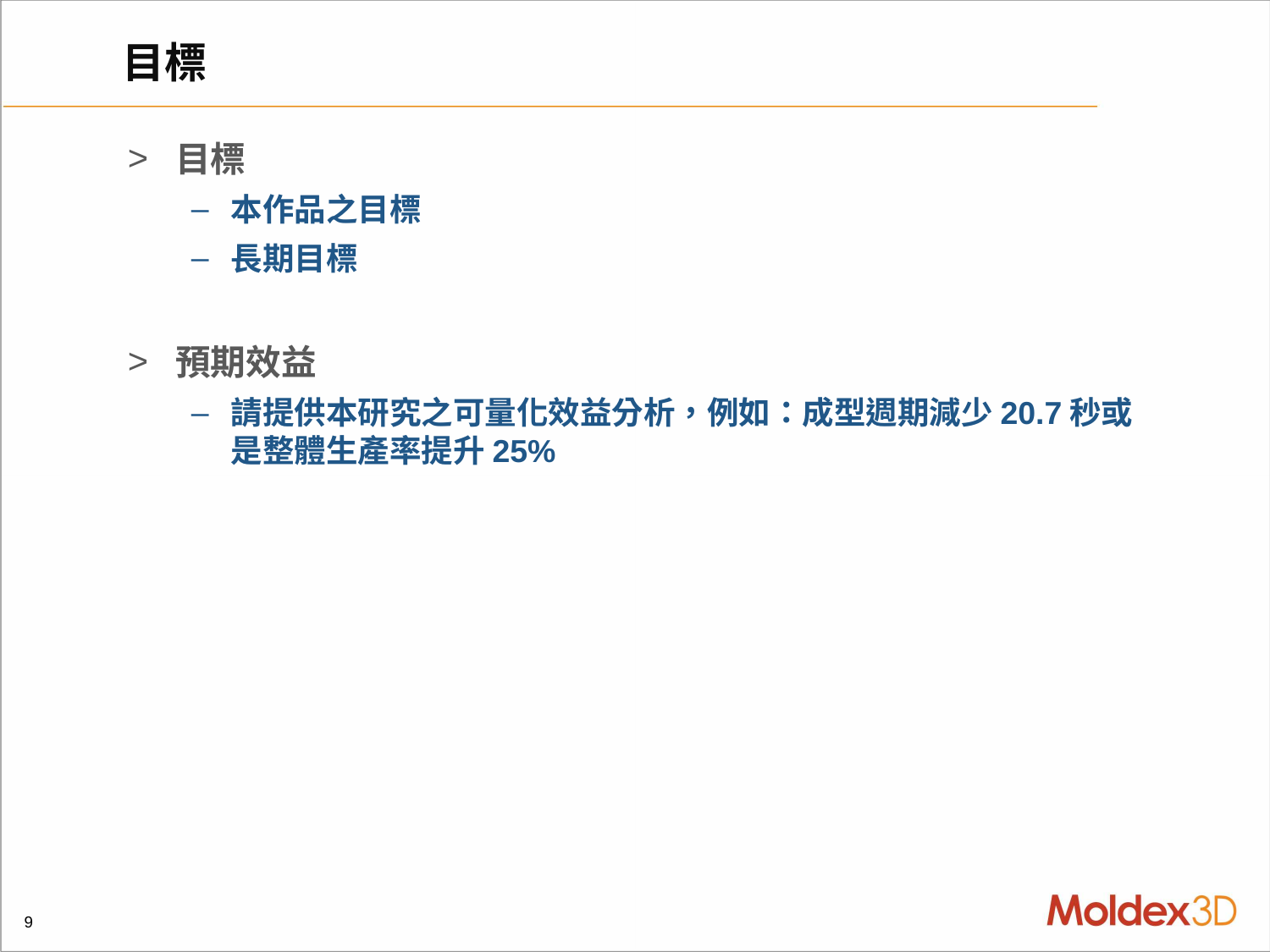

# 目標
目標
本作品之目標
長期目標

預期效益
請提供本研究之可量化效益分析，例如：成型週期減少20.7秒或是整體生產率提升25%